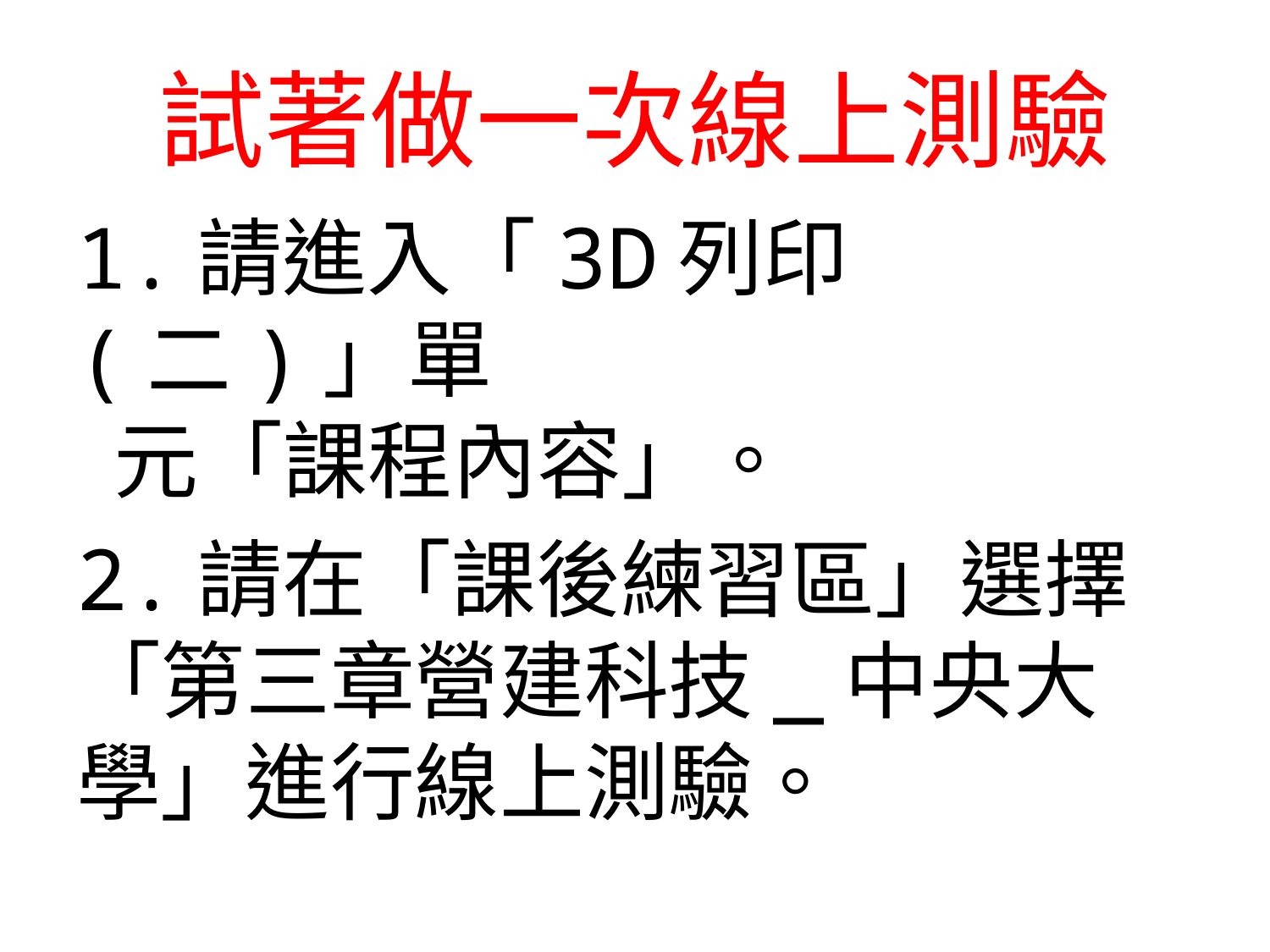

# 試著做一次線上測驗
1.請進入「3D列印(二)」單
  元「課程內容」。
2.請在「課後練習區」選擇「第三章營建科技_中央大學」進行線上測驗。